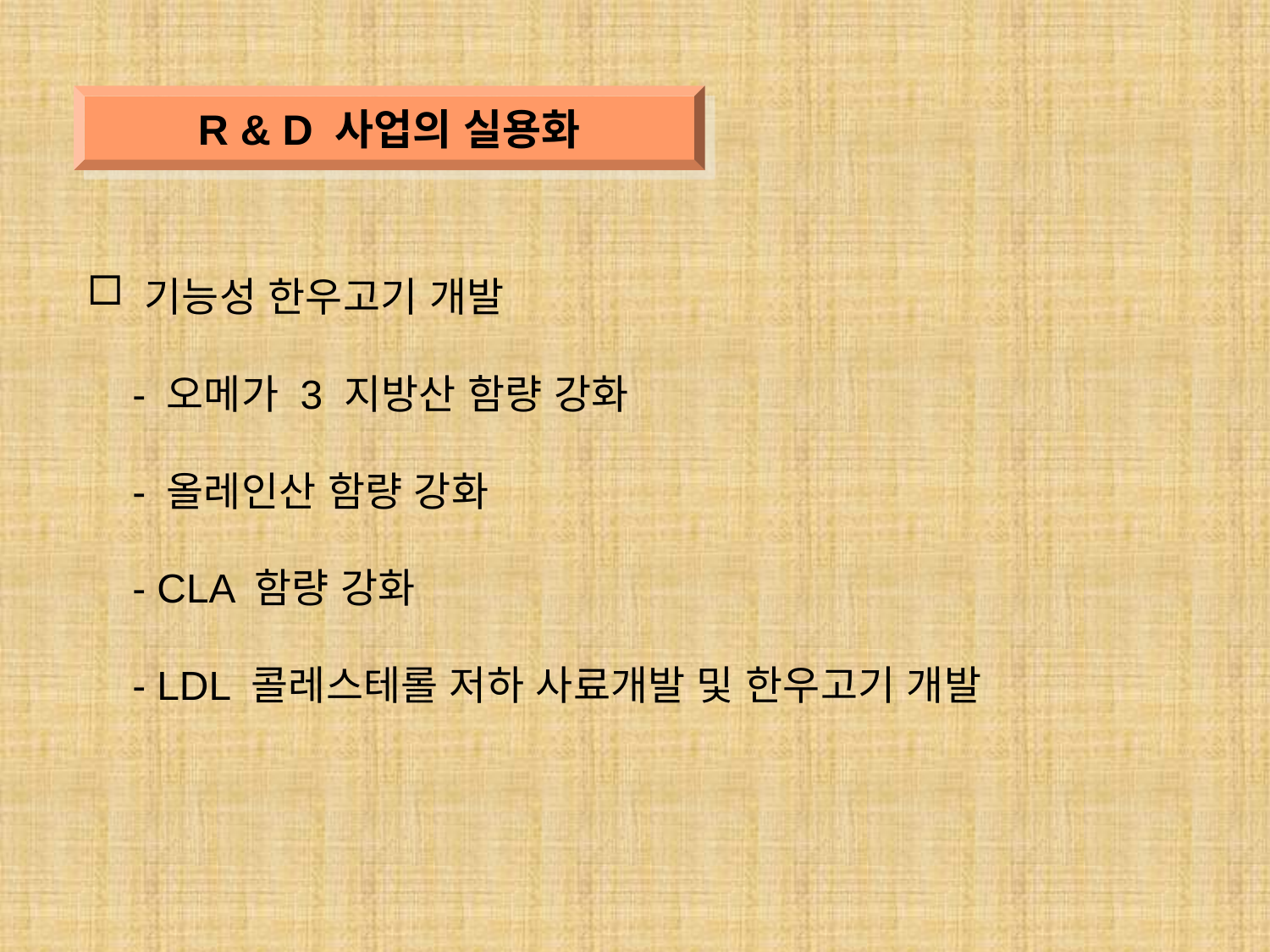

R & D 사업의 실용화
 기능성 한우고기 개발

    - 오메가 3 지방산 함량 강화

    - 올레인산 함량 강화

    - CLA 함량 강화

    - LDL 콜레스테롤 저하 사료개발 및 한우고기 개발